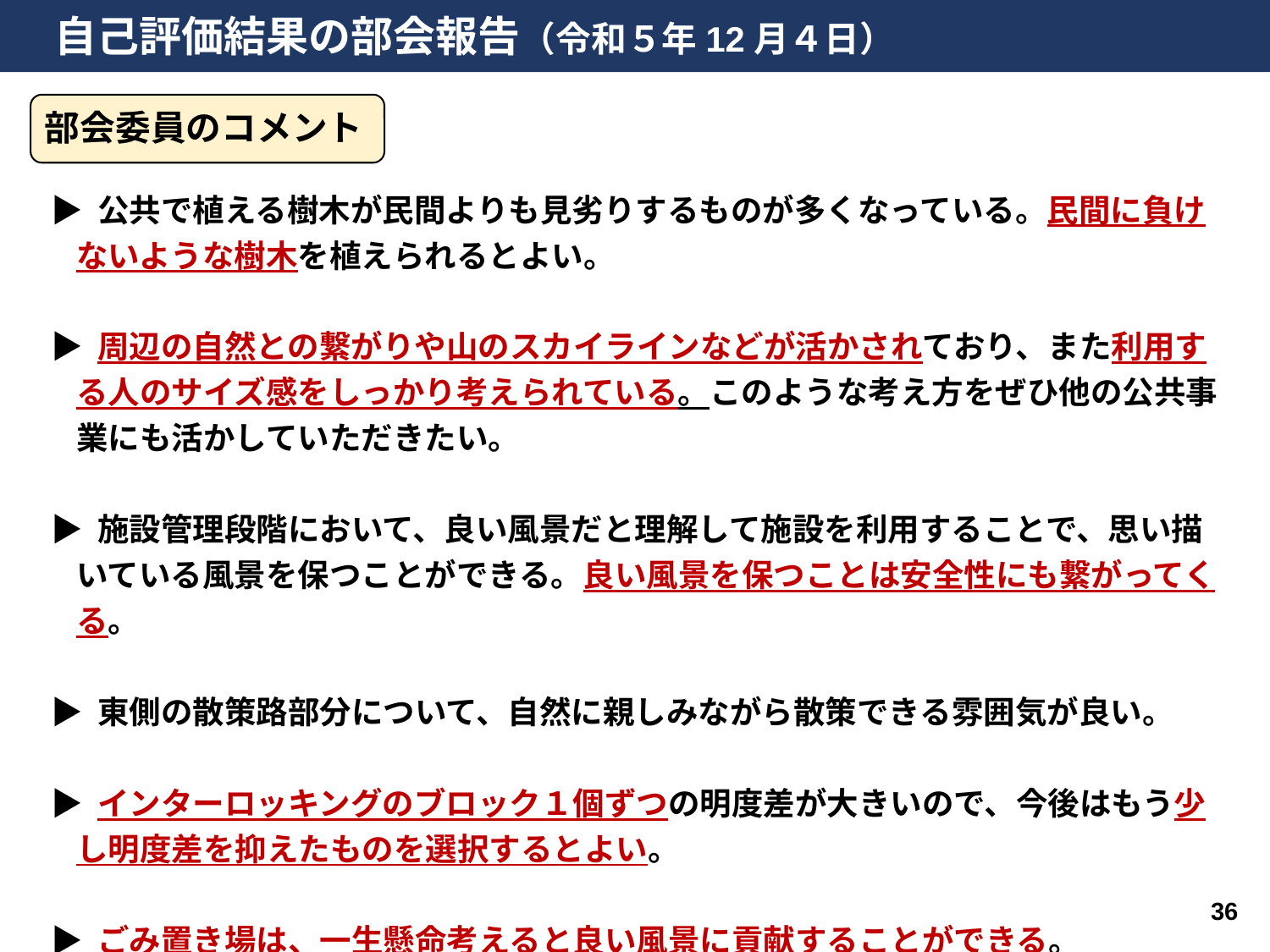

自己評価結果の部会報告（令和５年12月４日）

部会委員のコメント
▶ 公共で植える樹木が民間よりも見劣りするものが多くなっている。民間に負けないような樹木を植えられるとよい。

▶ 周辺の自然との繋がりや山のスカイラインなどが活かされており、また利用する人のサイズ感をしっかり考えられている。このような考え方をぜひ他の公共事業にも活かしていただきたい。

▶ 施設管理段階において、良い風景だと理解して施設を利用することで、思い描いている風景を保つことができる。良い風景を保つことは安全性にも繋がってくる。

▶ 東側の散策路部分について、自然に親しみながら散策できる雰囲気が良い。

▶ インターロッキングのブロック１個ずつの明度差が大きいので、今後はもう少し明度差を抑えたものを選択するとよい。

▶ ごみ置き場は、一生懸命考えると良い風景に貢献することができる。
36